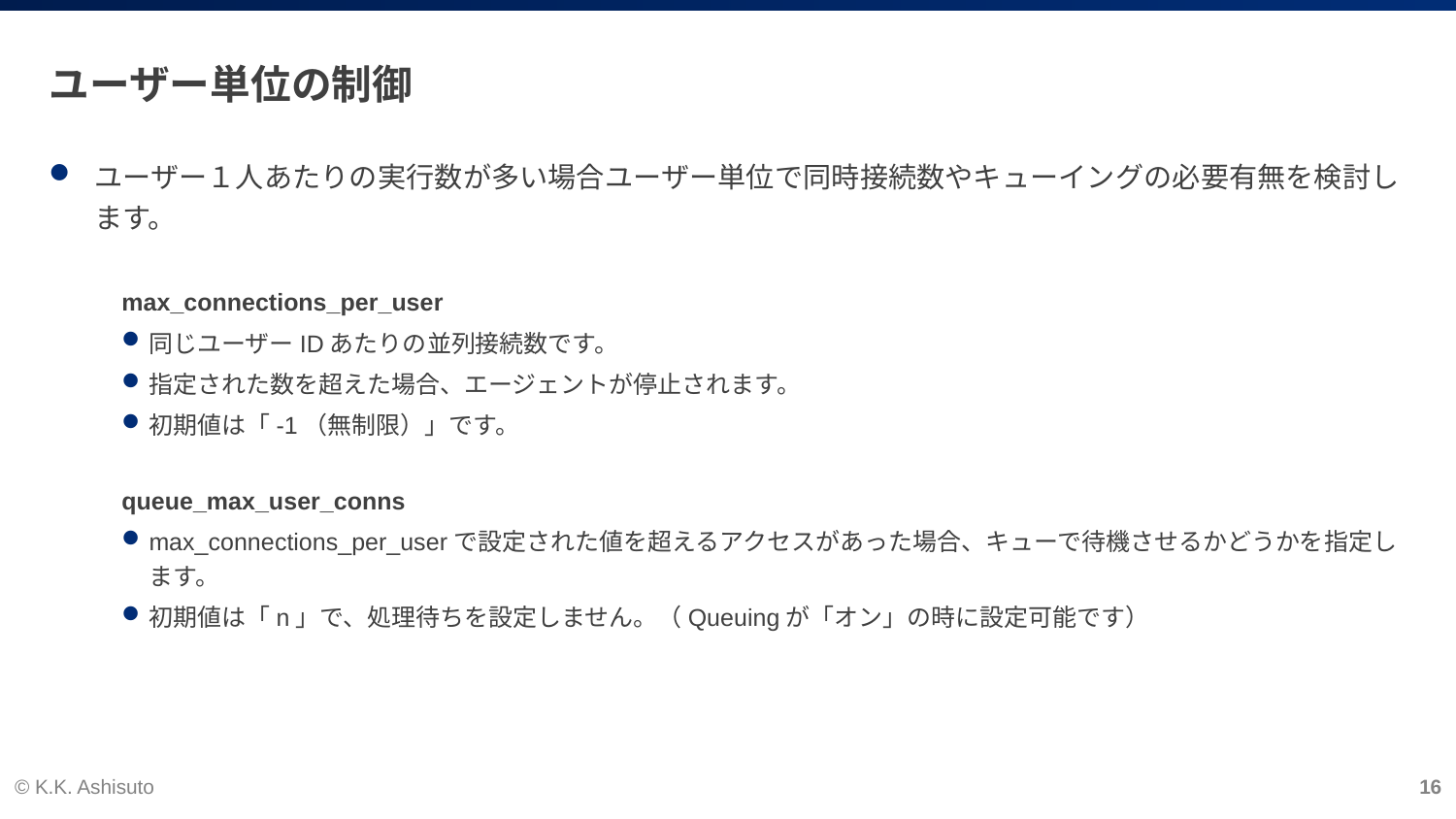

# ユーザー単位の制御
ユーザー１人あたりの実行数が多い場合ユーザー単位で同時接続数やキューイングの必要有無を検討します。

max_connections_per_user
同じユーザーIDあたりの並列接続数です。
指定された数を超えた場合、エージェントが停止されます。
初期値は「-1（無制限）」です。
queue_max_user_conns
max_connections_per_userで設定された値を超えるアクセスがあった場合、キューで待機させるかどうかを指定します。
初期値は「n」で、処理待ちを設定しません。（Queuingが「オン」の時に設定可能です）

© K.K. Ashisuto
16